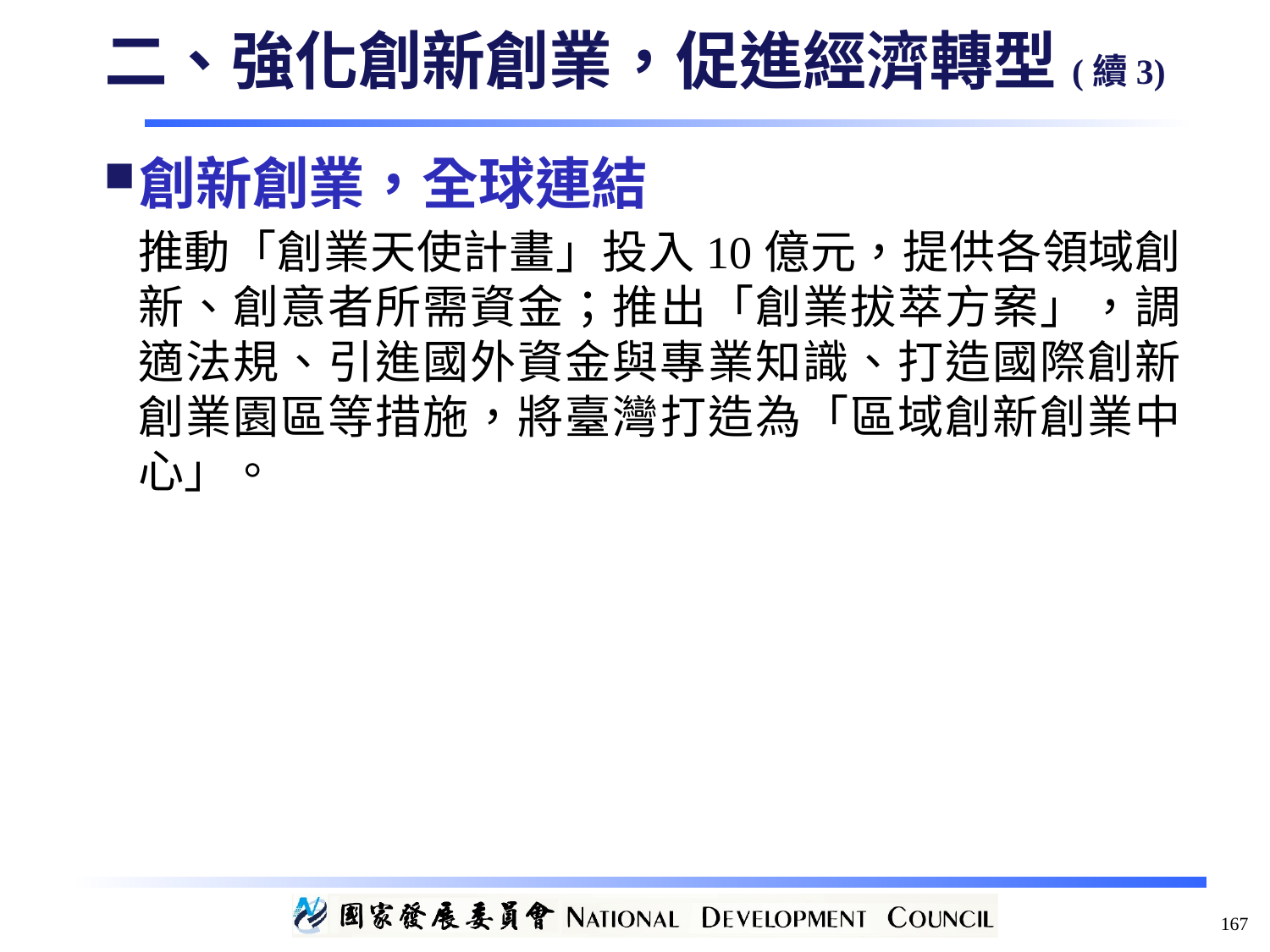

二、強化創新創業，促進經濟轉型(續3)
創新創業，全球連結
推動「創業天使計畫」投入10億元，提供各領域創新、創意者所需資金；推出「創業拔萃方案」，調適法規、引進國外資金與專業知識、打造國際創新創業園區等措施，將臺灣打造為「區域創新創業中心」。
167